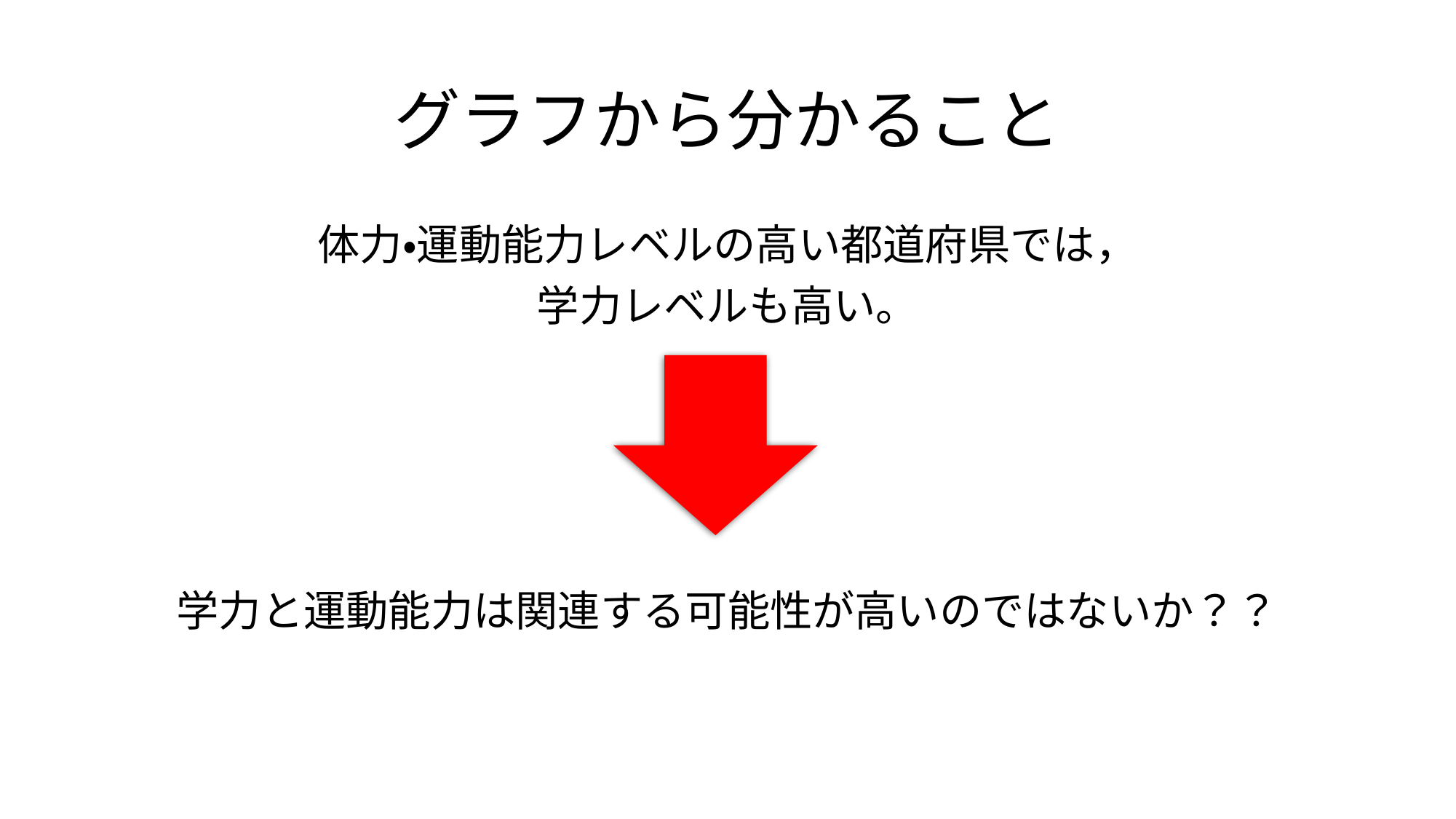

# グラフから分かること
体力・運動能力レベルの高い都道府県では，
学力レベルも高い。

学力と運動能力は関連する可能性が高いのではないか？？